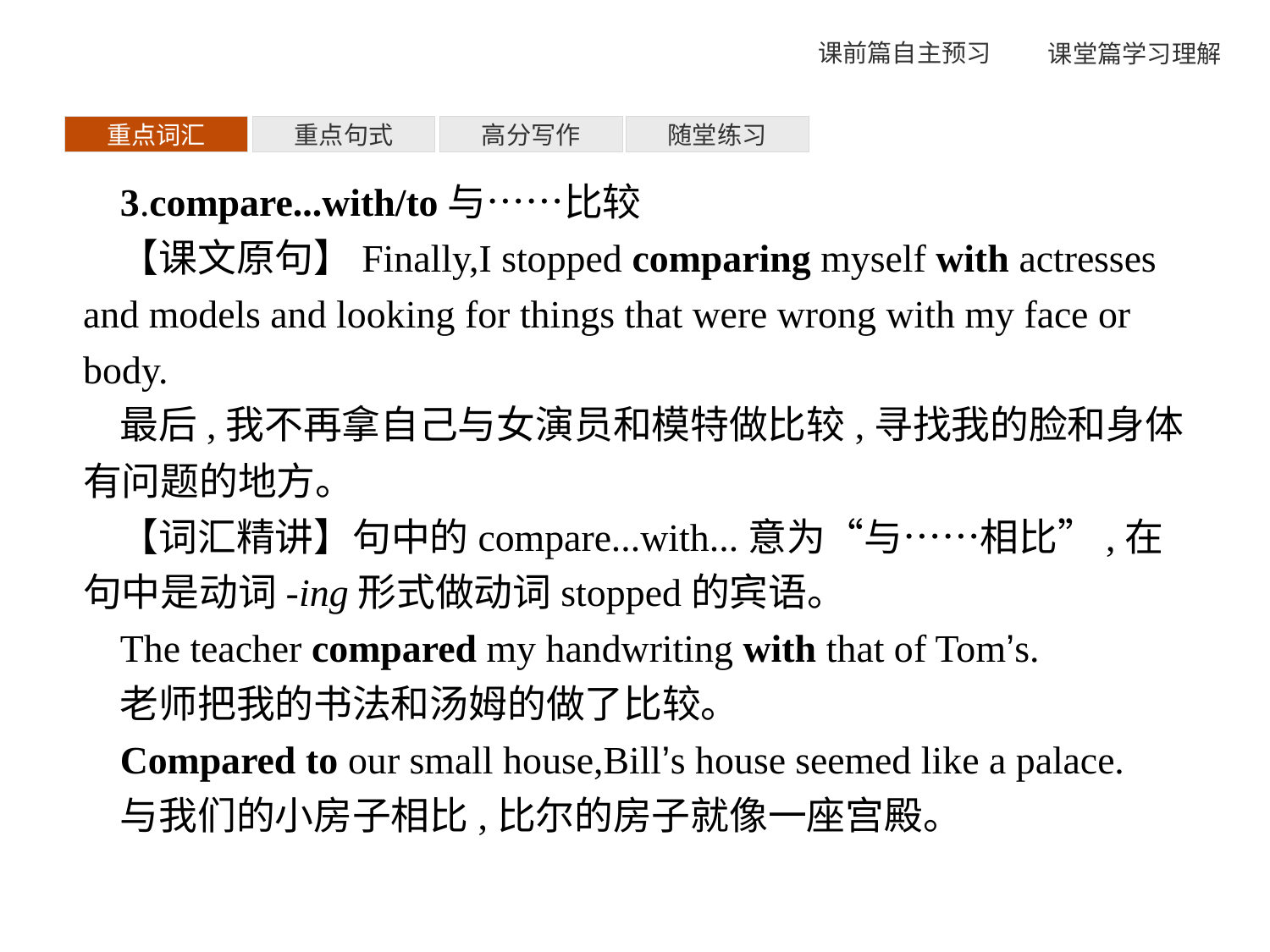

重点词汇
重点句式
高分写作
随堂练习
3.compare...with/to与……比较
【课文原句】Finally,I stopped comparing myself with actresses and models and looking for things that were wrong with my face or body.
最后,我不再拿自己与女演员和模特做比较,寻找我的脸和身体有问题的地方。
【词汇精讲】句中的compare...with...意为“与……相比”,在句中是动词-ing形式做动词stopped的宾语。
The teacher compared my handwriting with that of Tom’s.
老师把我的书法和汤姆的做了比较。
Compared to our small house,Bill’s house seemed like a palace.
与我们的小房子相比,比尔的房子就像一座宫殿。